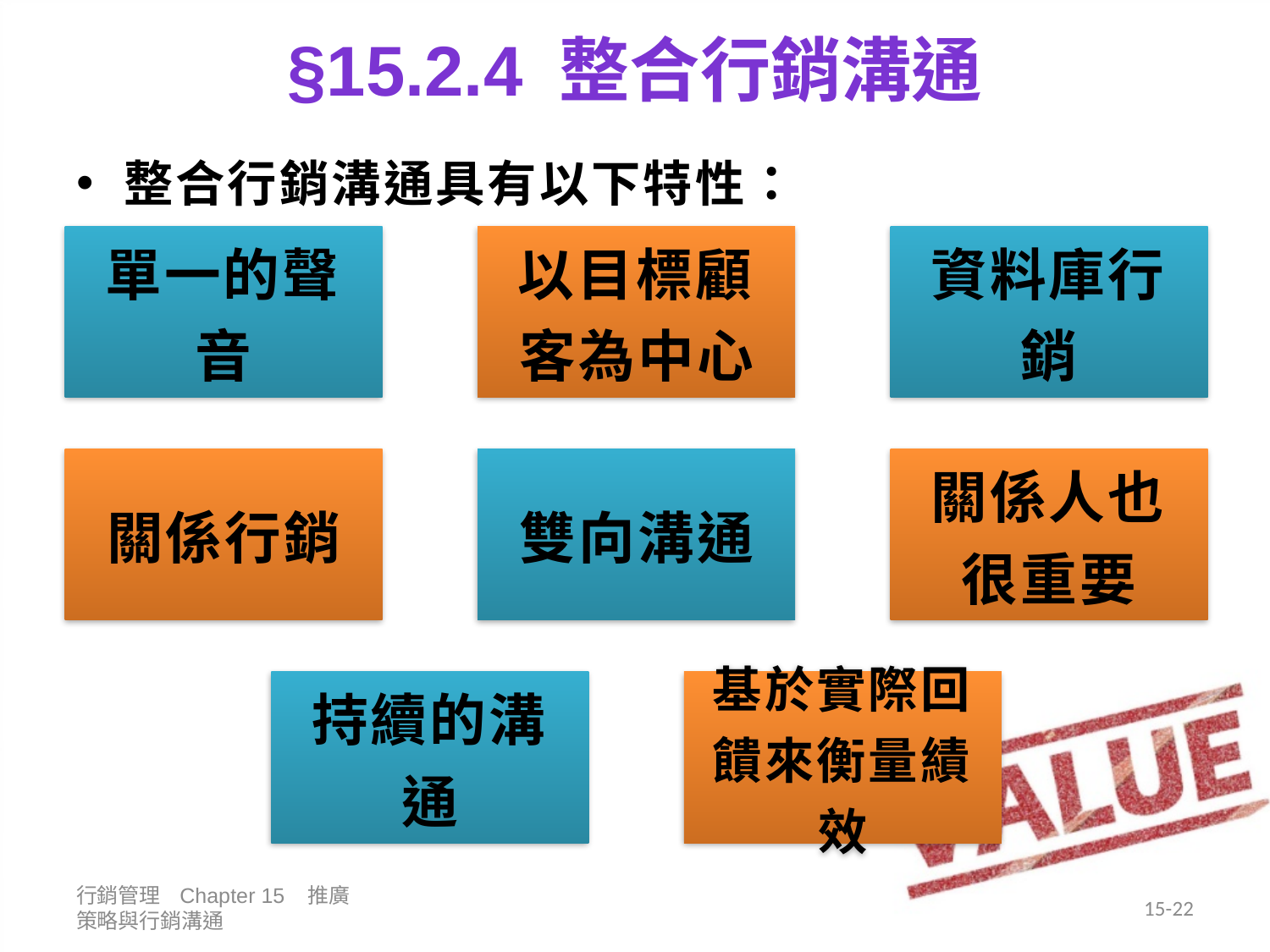

# §15.2.4 整合行銷溝通
整合行銷溝通具有以下特性：
單一的聲音
以目標顧客為中心
資料庫行銷
關係行銷
雙向溝通
關係人也很重要
基於實際回饋來衡量績效
持續的溝通
行銷管理   Chapter 15   推廣策略與行銷溝通
15-22